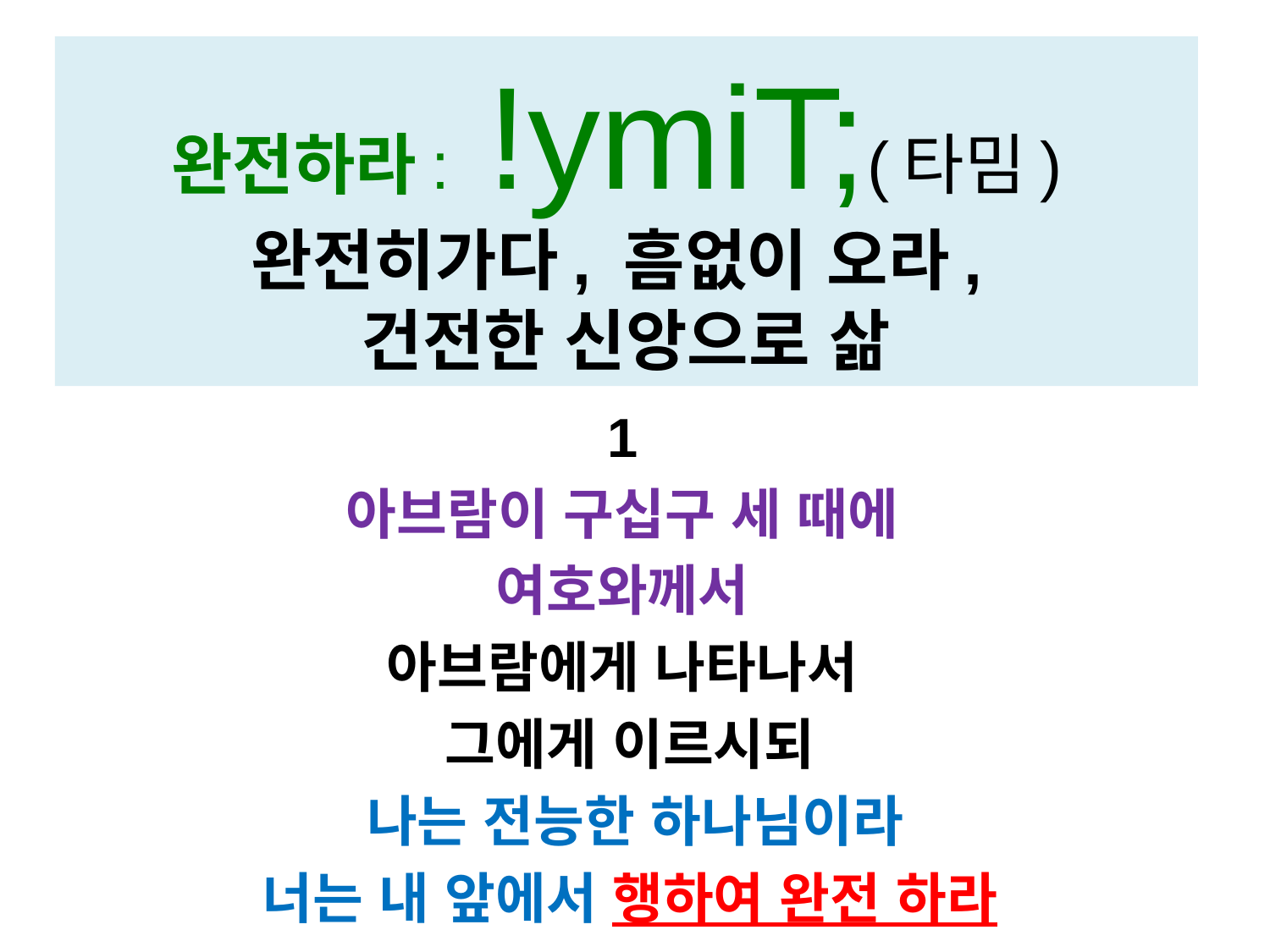

# 완전하라:  !ymiT;(타밈) 완전히가다, 흠없이 오라, 건전한 신앙으로 삶
1
아브람이 구십구 세 때에
여호와께서
아브람에게 나타나서
그에게 이르시되
 나는 전능한 하나님이라
너는 내 앞에서 행하여 완전 하라